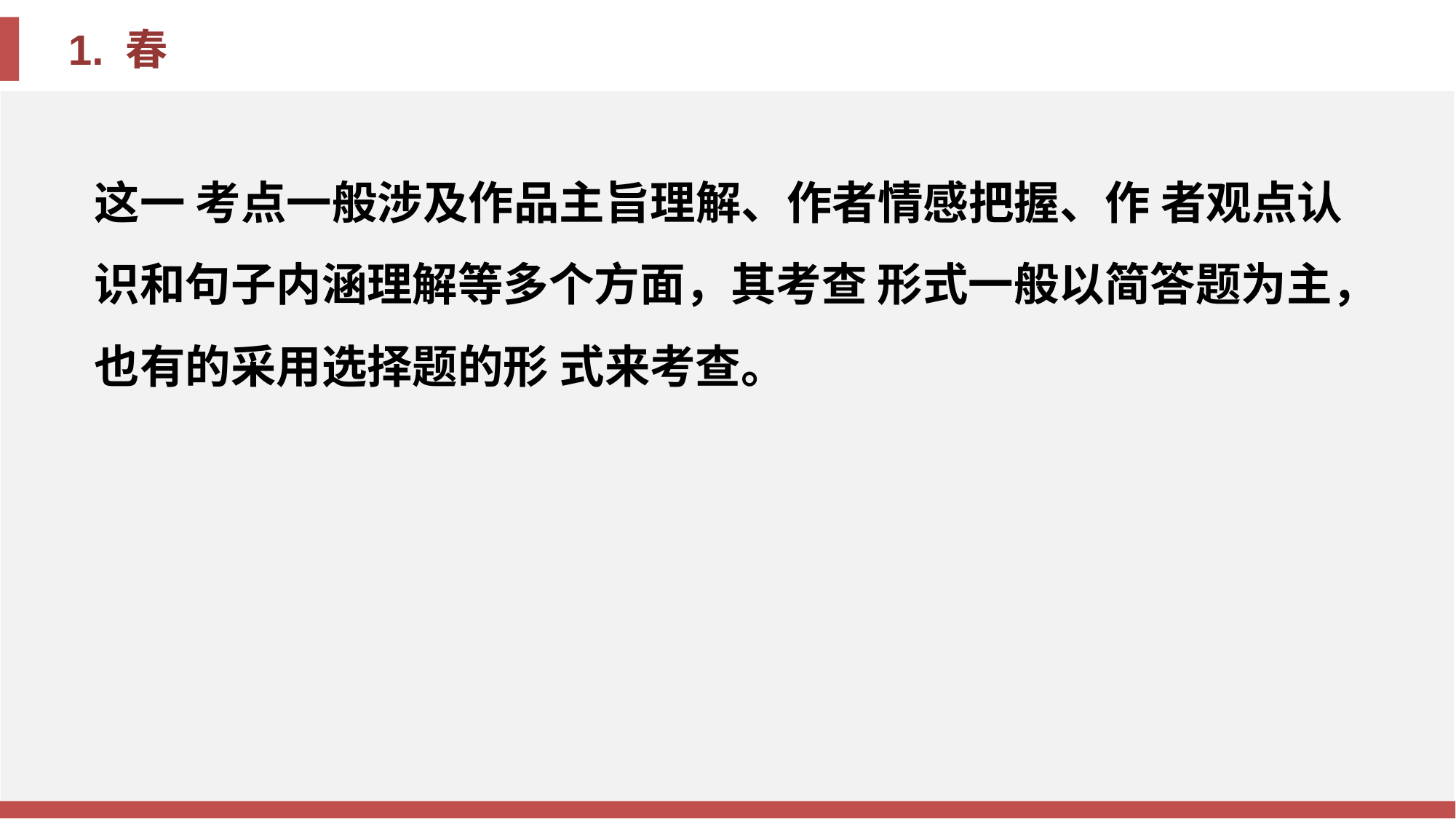

这一 考点一般涉及作品主旨理解、作者情感把握、作 者观点认识和句子内涵理解等多个方面，其考查 形式一般以简答题为主，也有的采用选择题的形 式来考查。